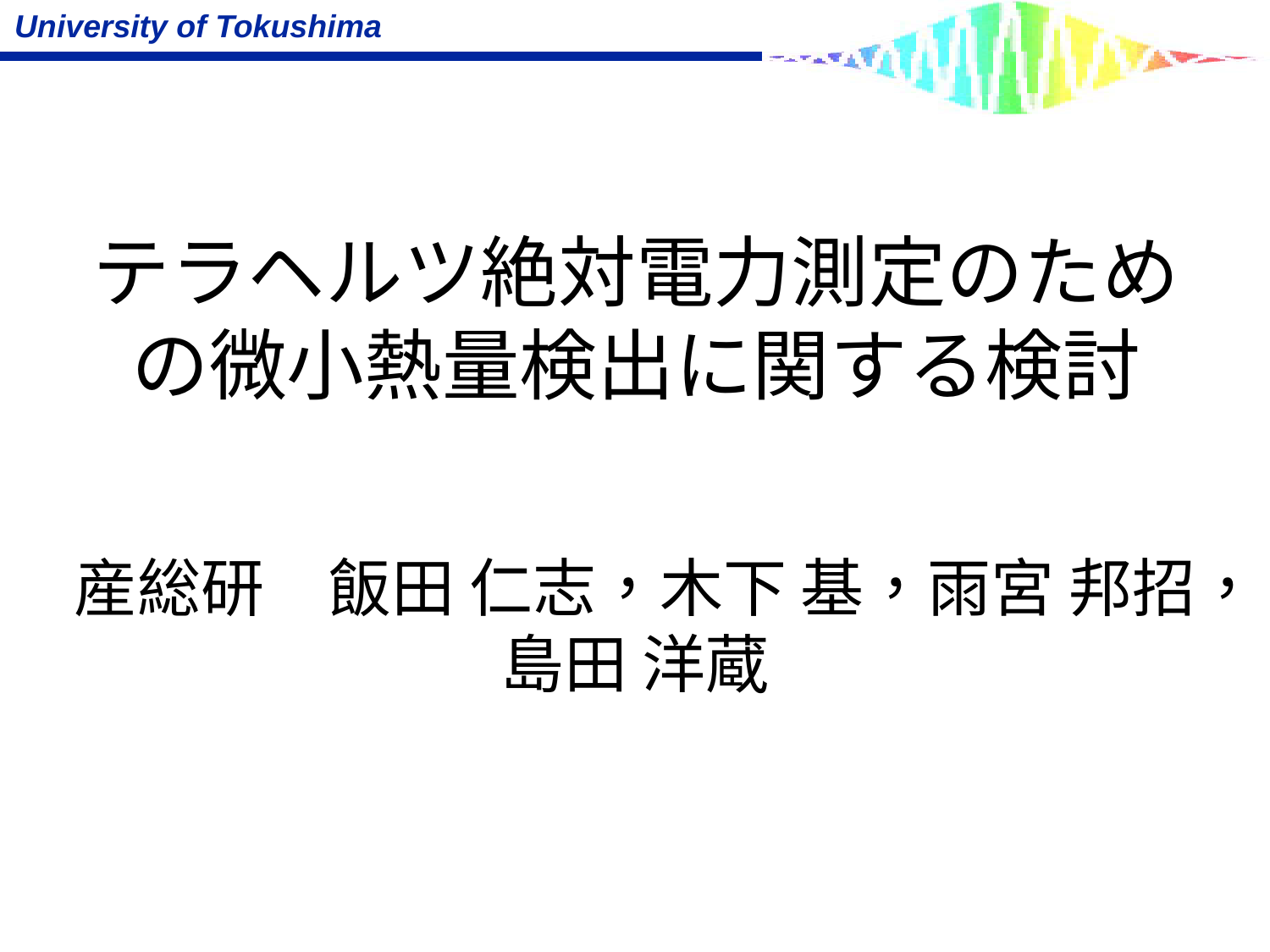

# テラヘルツ絶対電力測定のための微小熱量検出に関する検討
産総研　飯田 仁志，木下 基，雨宮 邦招，島田 洋蔵